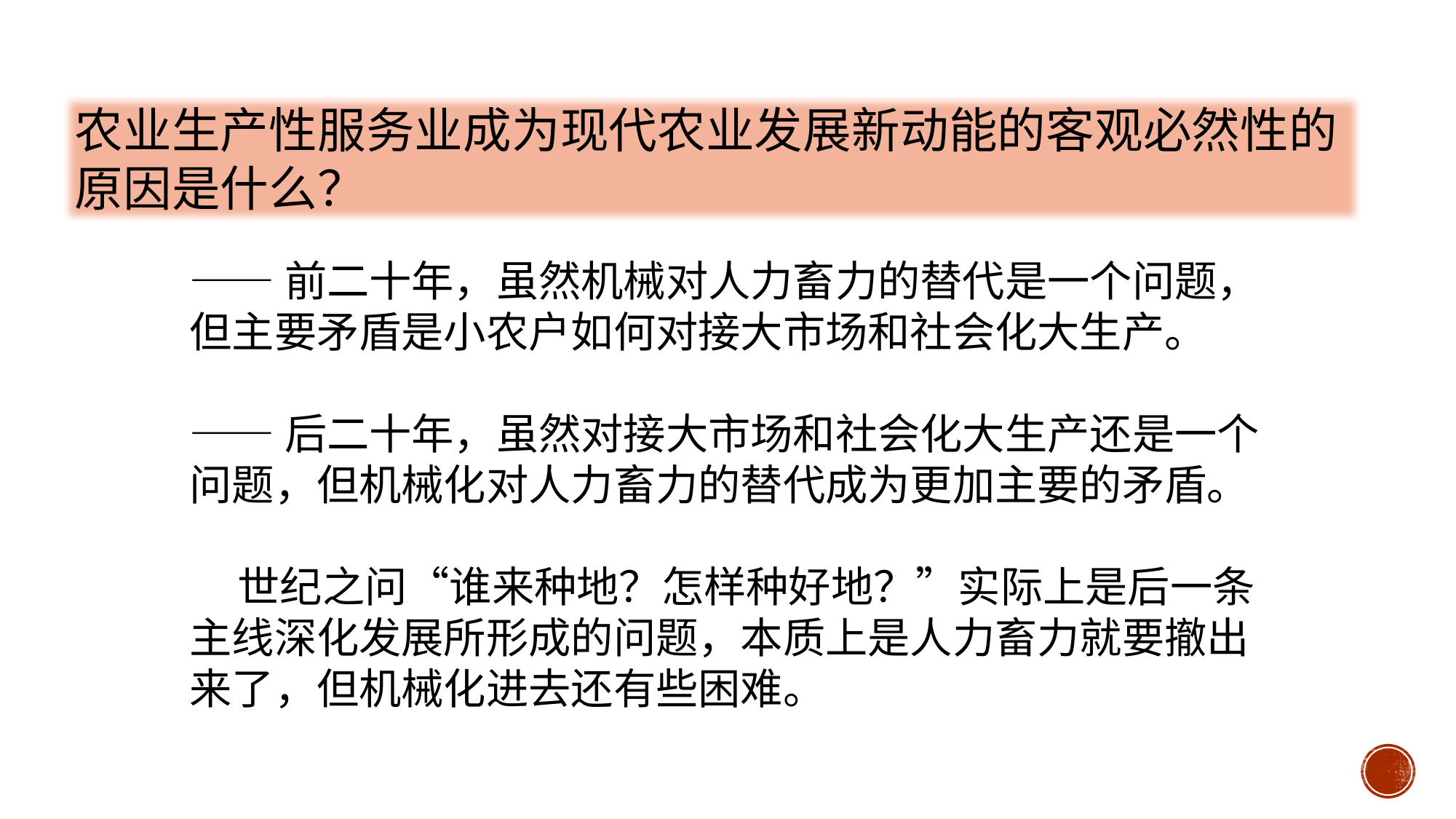

农业生产性服务业成为现代农业发展新动能的客观必然性的原因是什么？
——前二十年，虽然机械对人力畜力的替代是一个问题，但主要矛盾是小农户如何对接大市场和社会化大生产。

——后二十年，虽然对接大市场和社会化大生产还是一个问题，但机械化对人力畜力的替代成为更加主要的矛盾。

    世纪之问“谁来种地？怎样种好地？”实际上是后一条主线深化发展所形成的问题，本质上是人力畜力就要撤出来了，但机械化进去还有些困难。